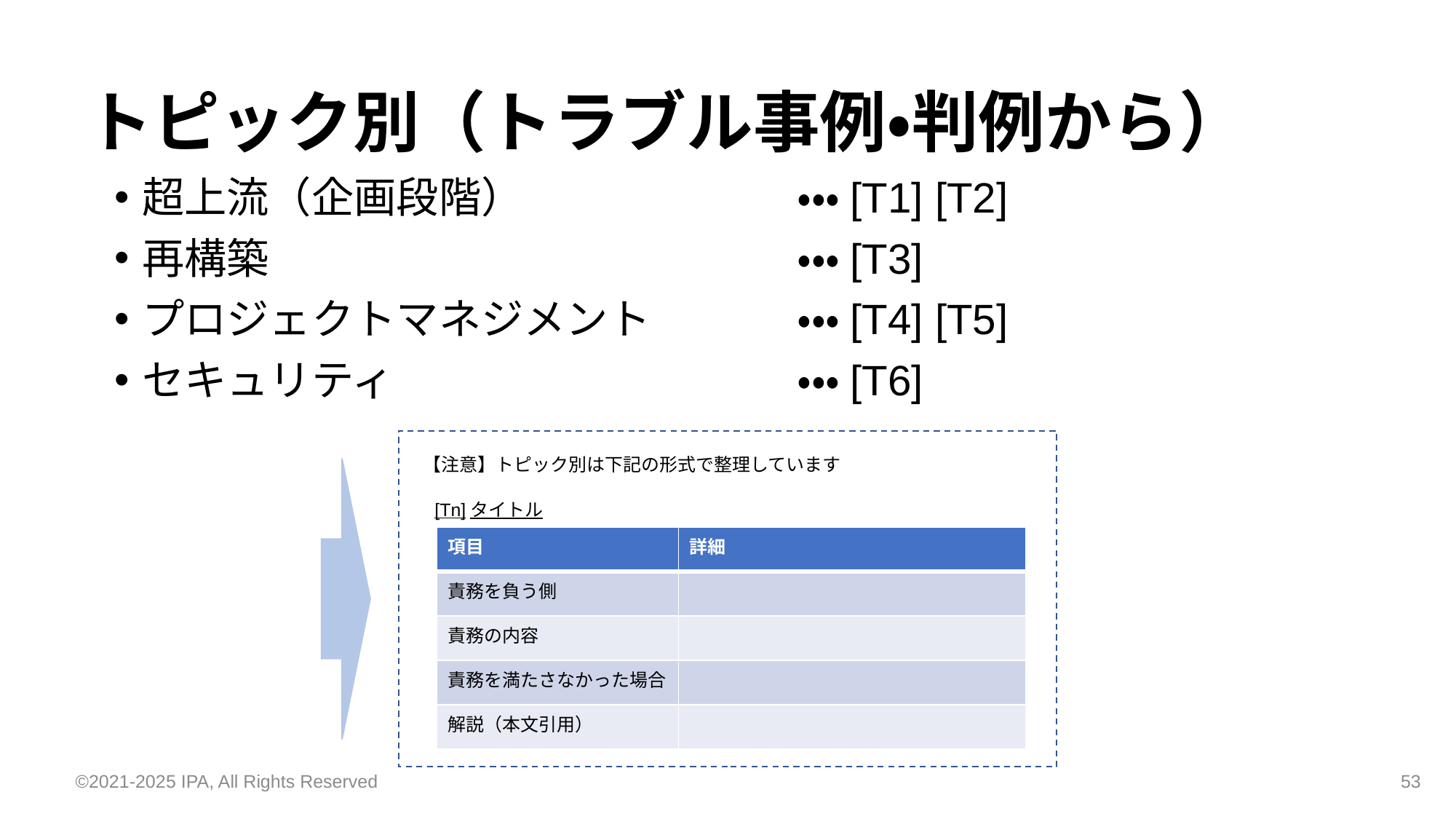

# トピック別（トラブル事例・判例から）
超上流（企画段階）			・・・[T1] [T2]
再構築　					・・・[T3]
プロジェクトマネジメント　	・・・[T4] [T5]
セキュリティ				・・・[T6]

【注意】トピック別は下記の形式で整理しています
[Tn]タイトル

| 項目 | 詳細 |
| --- | --- |
| 責務を負う側 |  |
| 責務の内容 |  |
| 責務を満たさなかった場合 |  |
| 解説（本文引用） |  |
©2021-2025 IPA, All Rights Reserved
53